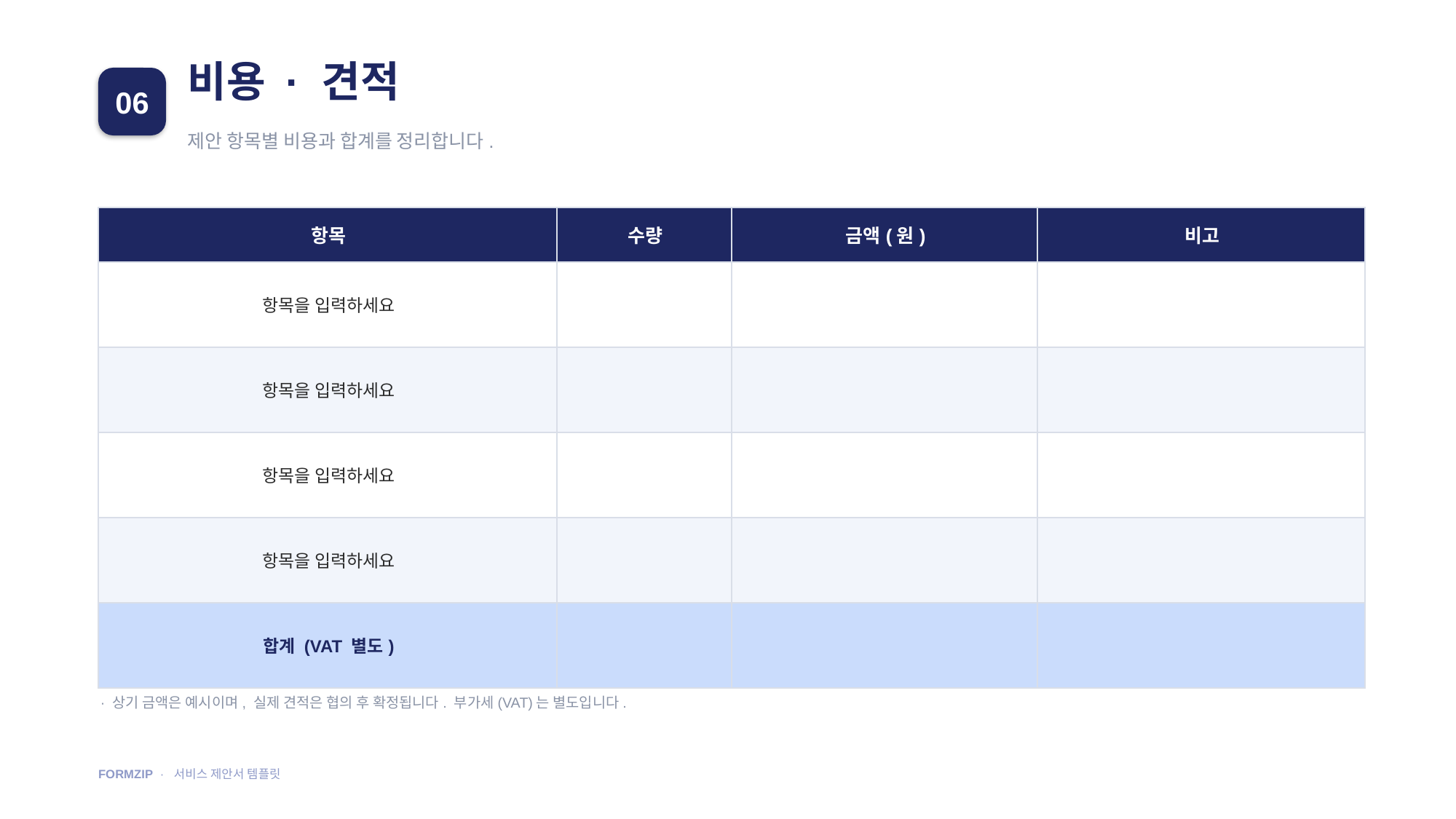

비용 · 견적
06
제안 항목별 비용과 합계를 정리합니다.
| 항목 | 수량 | 금액(원) | 비고 |
| --- | --- | --- | --- |
| 항목을 입력하세요 |  |  |  |
| 항목을 입력하세요 |  |  |  |
| 항목을 입력하세요 |  |  |  |
| 항목을 입력하세요 |  |  |  |
| 합계 (VAT 별도) |  |  |  |
· 상기 금액은 예시이며, 실제 견적은 협의 후 확정됩니다. 부가세(VAT)는 별도입니다.
FORMZIP  ·  서비스 제안서 템플릿